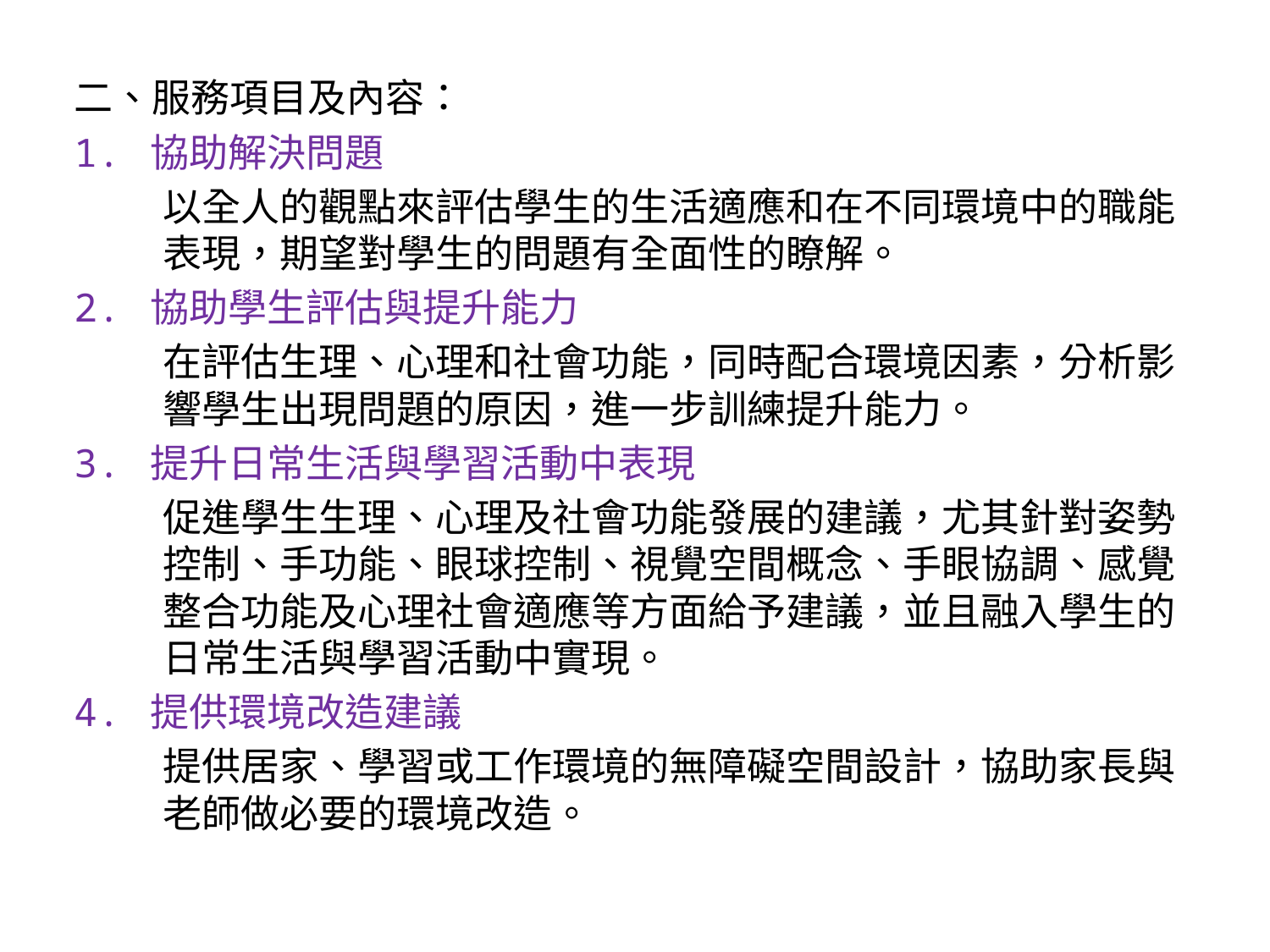

二、服務項目及內容：
1. 協助解決問題
	以全人的觀點來評估學生的生活適應和在不同環境中的職能表現，期望對學生的問題有全面性的瞭解。
2. 協助學生評估與提升能力
	在評估生理、心理和社會功能，同時配合環境因素，分析影響學生出現問題的原因，進一步訓練提升能力。
3. 提升日常生活與學習活動中表現
	促進學生生理、心理及社會功能發展的建議，尤其針對姿勢控制、手功能、眼球控制、視覺空間概念、手眼協調、感覺整合功能及心理社會適應等方面給予建議，並且融入學生的日常生活與學習活動中實現。
4. 提供環境改造建議
	提供居家、學習或工作環境的無障礙空間設計，協助家長與老師做必要的環境改造。